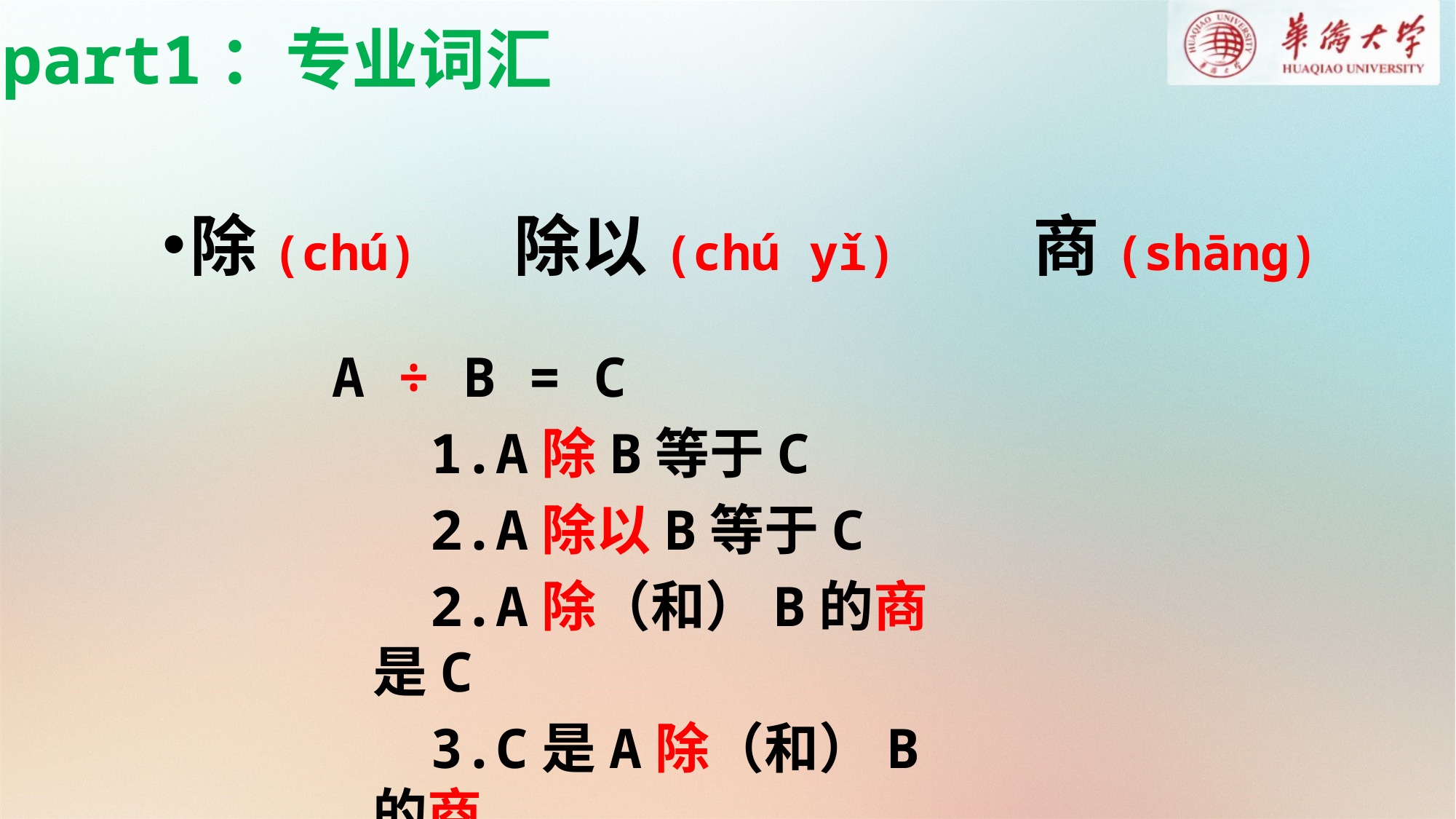

part1：专业词汇
除(chú)  除以(chú yǐ)   商(shāng)
A ÷ B = C
   1.A除B等于C
   2.A除以B等于C
   2.A除（和）B的商是C
   3.C是A除（和）B的商